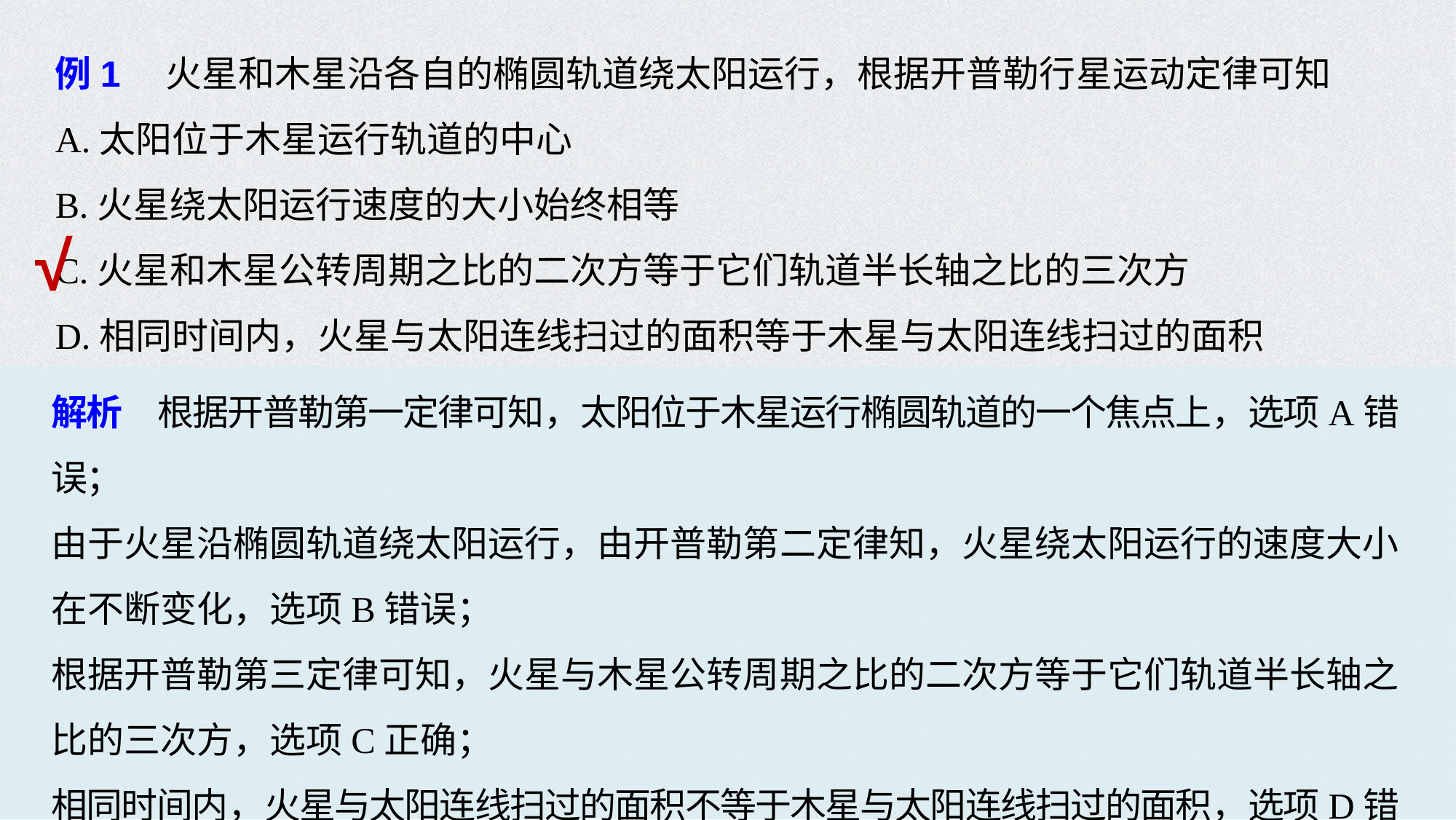

例1　火星和木星沿各自的椭圆轨道绕太阳运行，根据开普勒行星运动定律可知
A.太阳位于木星运行轨道的中心
B.火星绕太阳运行速度的大小始终相等
C.火星和木星公转周期之比的二次方等于它们轨道半长轴之比的三次方
D.相同时间内，火星与太阳连线扫过的面积等于木星与太阳连线扫过的面积
√
解析　根据开普勒第一定律可知，太阳位于木星运行椭圆轨道的一个焦点上，选项A错误；
由于火星沿椭圆轨道绕太阳运行，由开普勒第二定律知，火星绕太阳运行的速度大小在不断变化，选项B错误；
根据开普勒第三定律可知，火星与木星公转周期之比的二次方等于它们轨道半长轴之比的三次方，选项C正确；
相同时间内，火星与太阳连线扫过的面积不等于木星与太阳连线扫过的面积，选项D错误.